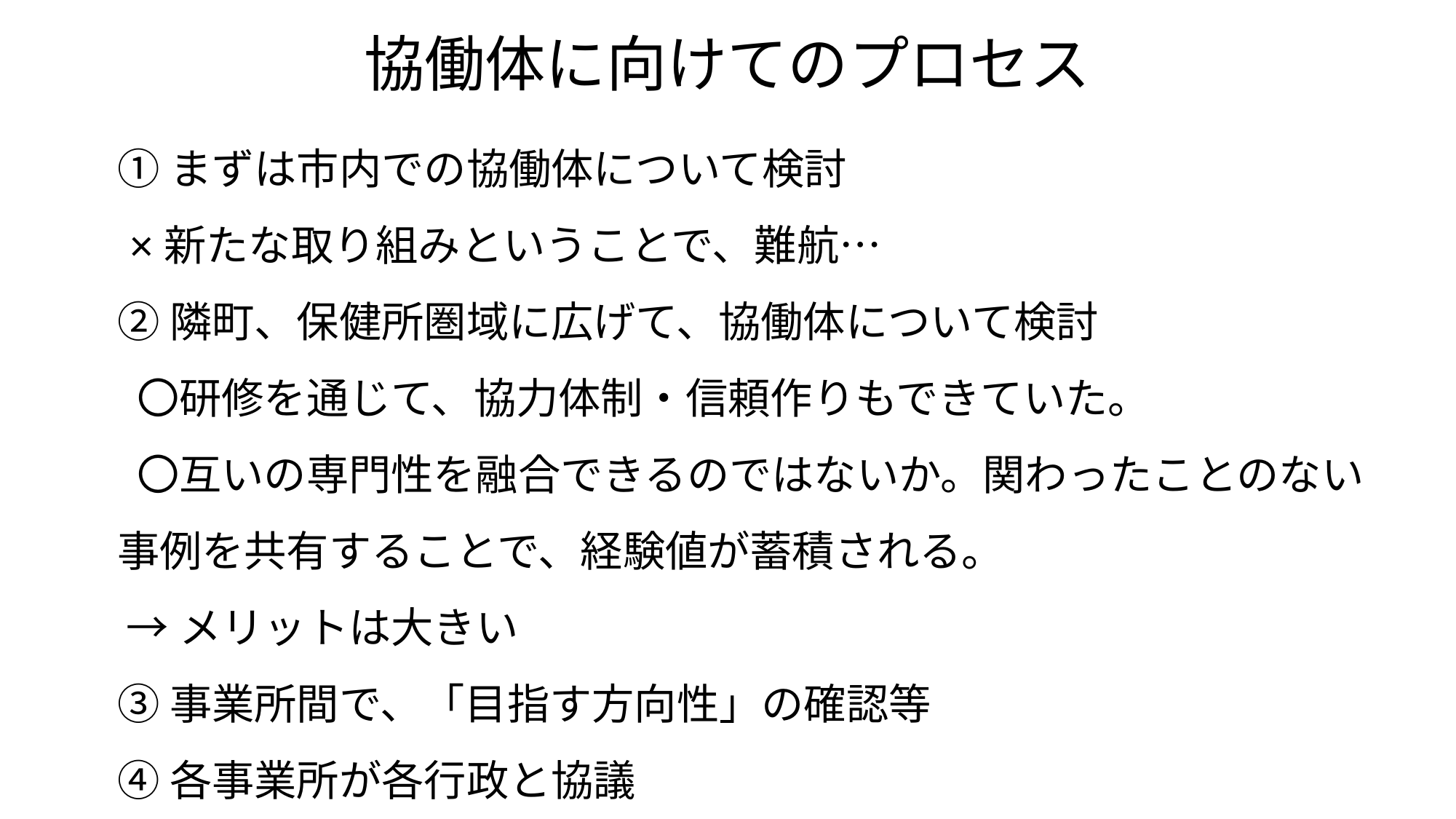

# 協働体に向けてのプロセス
①まずは市内での協働体について検討
 ×新たな取り組みということで、難航…
②隣町、保健所圏域に広げて、協働体について検討
 〇研修を通じて、協力体制・信頼作りもできていた。
 〇互いの専門性を融合できるのではないか。関わったことのない 事例を共有することで、経験値が蓄積される。
 →メリットは大きい
③事業所間で、「目指す方向性」の確認等
④各事業所が各行政と協議